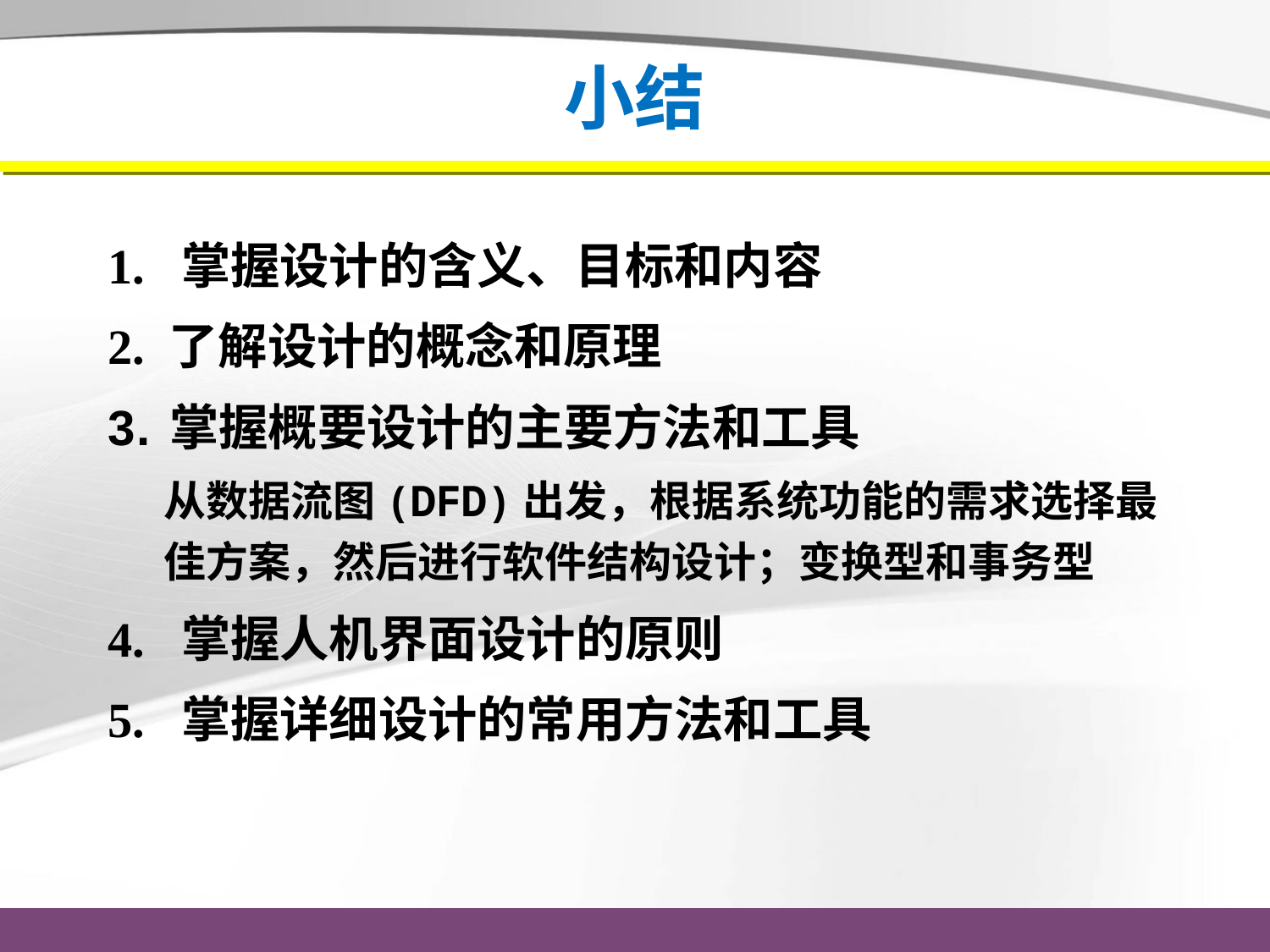

# 小结
1.  掌握设计的含义、目标和内容
2. 了解设计的概念和原理
掌握概要设计的主要方法和工具
从数据流图(DFD)出发，根据系统功能的需求选择最佳方案，然后进行软件结构设计；变换型和事务型
4.  掌握人机界面设计的原则
5.  掌握详细设计的常用方法和工具